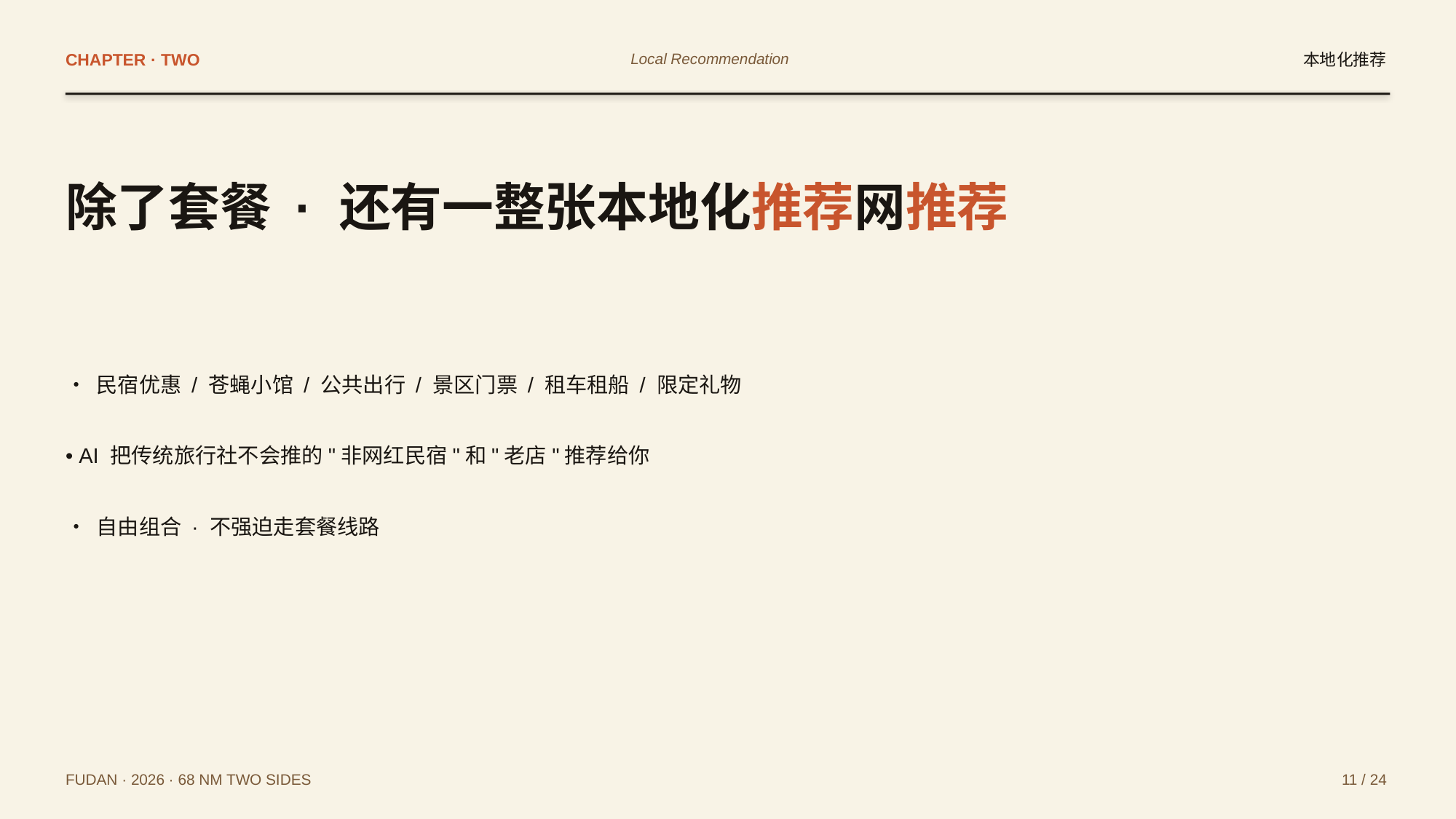

CHAPTER · TWO
Local Recommendation
本地化推荐

除了套餐 · 还有一整张本地化推荐网推荐
• 民宿优惠 / 苍蝇小馆 / 公共出行 / 景区门票 / 租车租船 / 限定礼物
• AI 把传统旅行社不会推的"非网红民宿"和"老店"推荐给你
• 自由组合 · 不强迫走套餐线路
FUDAN · 2026 · 68 NM TWO SIDES
11 / 24